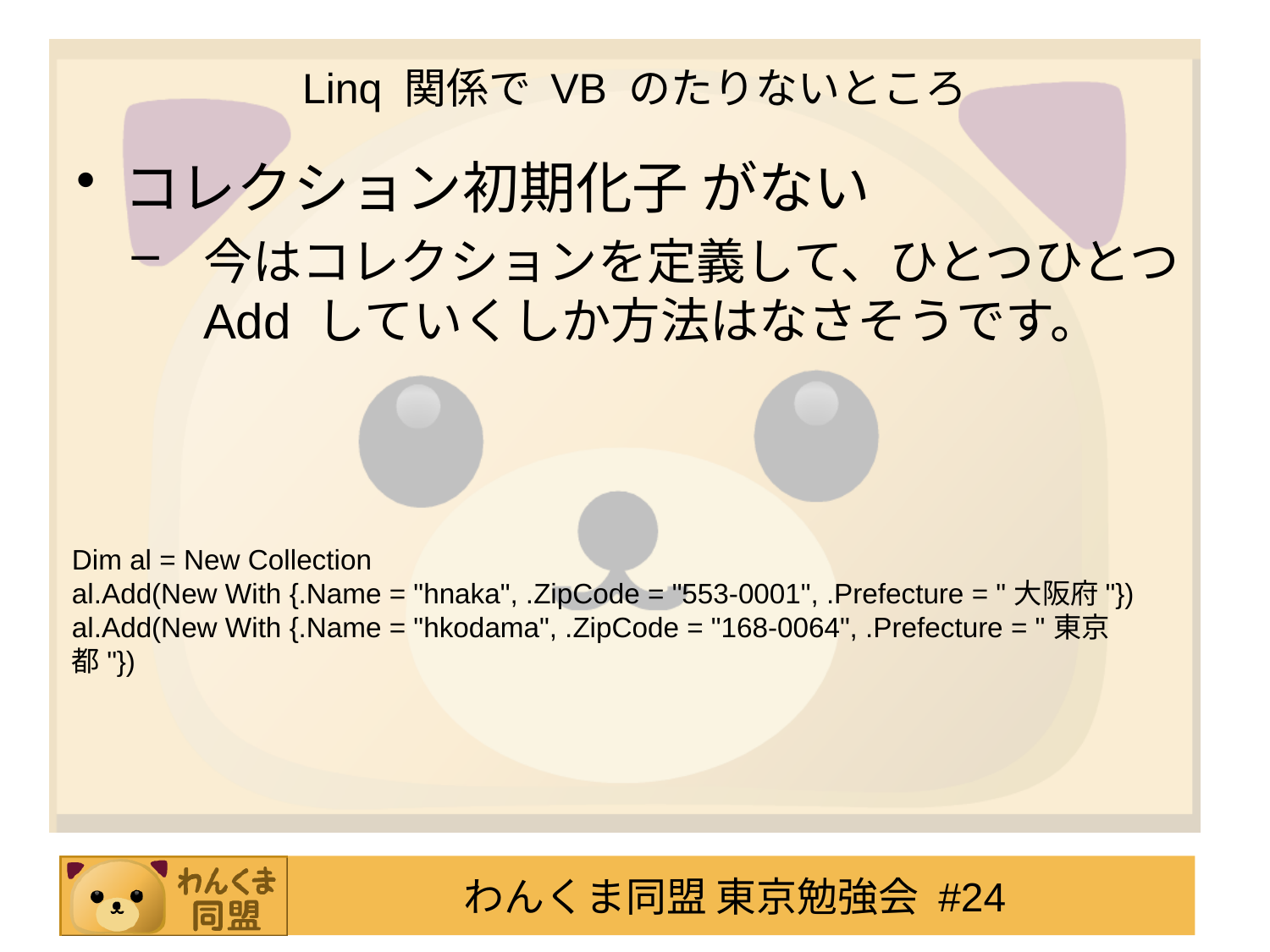

# Linq 関係で VB のたりないところ
コレクション初期化子 がない
今はコレクションを定義して、ひとつひとつ Add していくしか方法はなさそうです。
Dim al = New Collection
al.Add(New With {.Name = "hnaka", .ZipCode = "553-0001", .Prefecture = "大阪府"})
al.Add(New With {.Name = "hkodama", .ZipCode = "168-0064", .Prefecture = "東京都"})